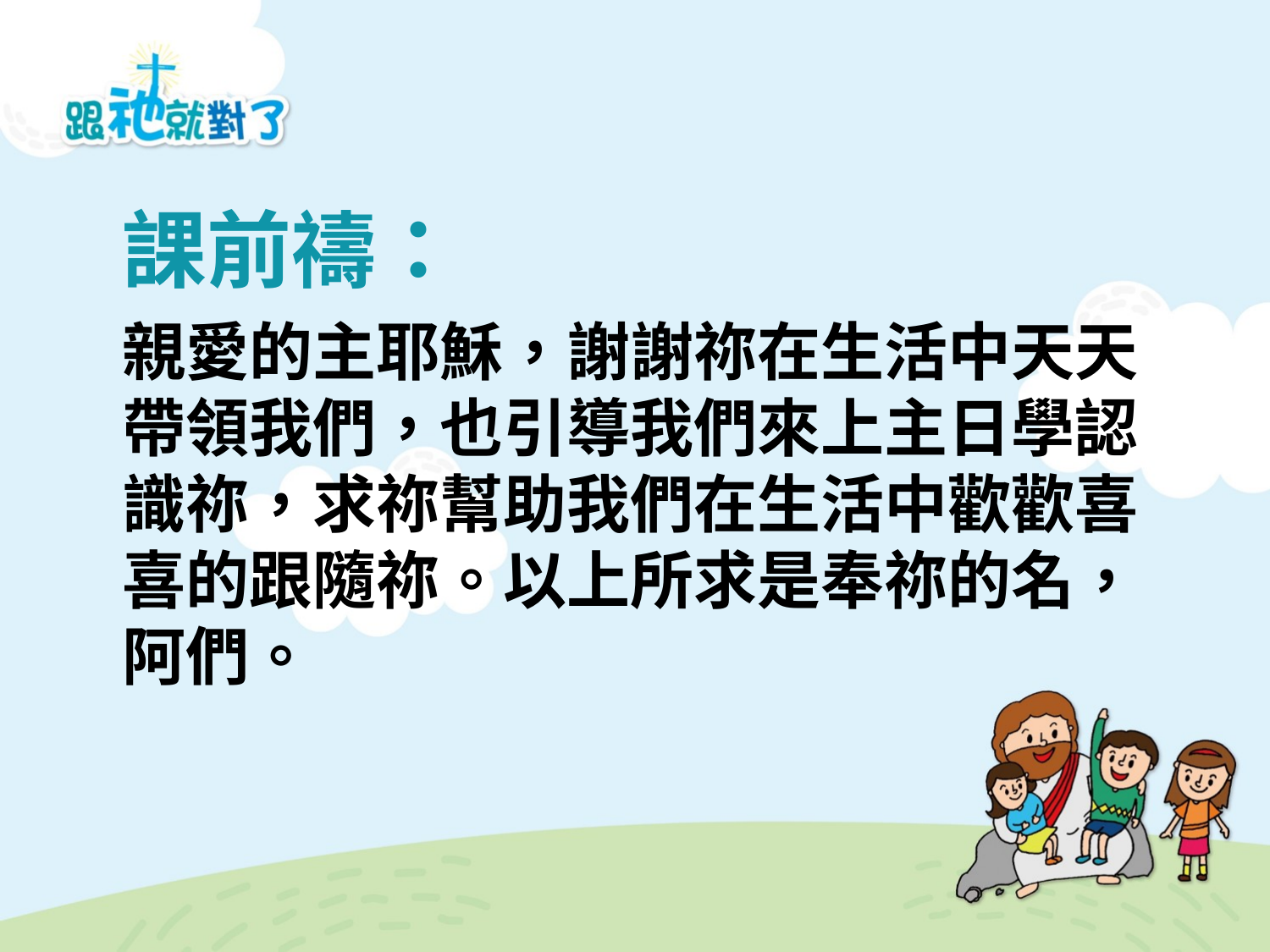

課前禱：
親愛的主耶穌，謝謝祢在生活中天天帶領我們，也引導我們來上主日學認識祢，求祢幫助我們在生活中歡歡喜喜的跟隨祢。以上所求是奉祢的名，阿們。